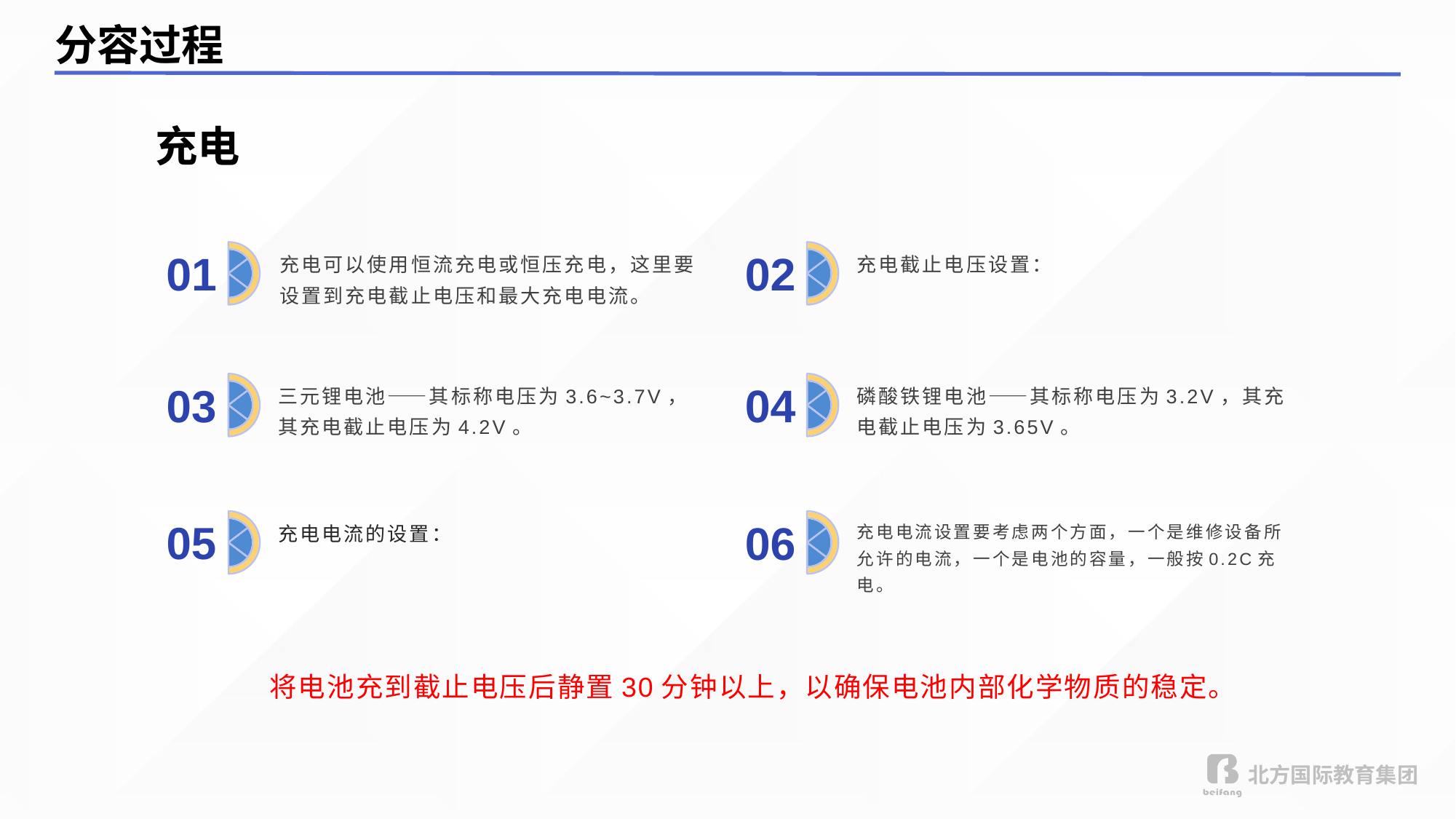

分容过程
充电
01
充电可以使用恒流充电或恒压充电，这里要设置到充电截止电压和最大充电电流。
02
充电截止电压设置：

03
三元锂电池——其标称电压为3.6~3.7V，其充电截止电压为4.2V。
04
磷酸铁锂电池——其标称电压为3.2V，其充电截止电压为3.65V。

05
充电电流的设置：
06
充电电流设置要考虑两个方面，一个是维修设备所允许的电流，一个是电池的容量，一般按0.2C充电。

将电池充到截止电压后静置30分钟以上，以确保电池内部化学物质的稳定。